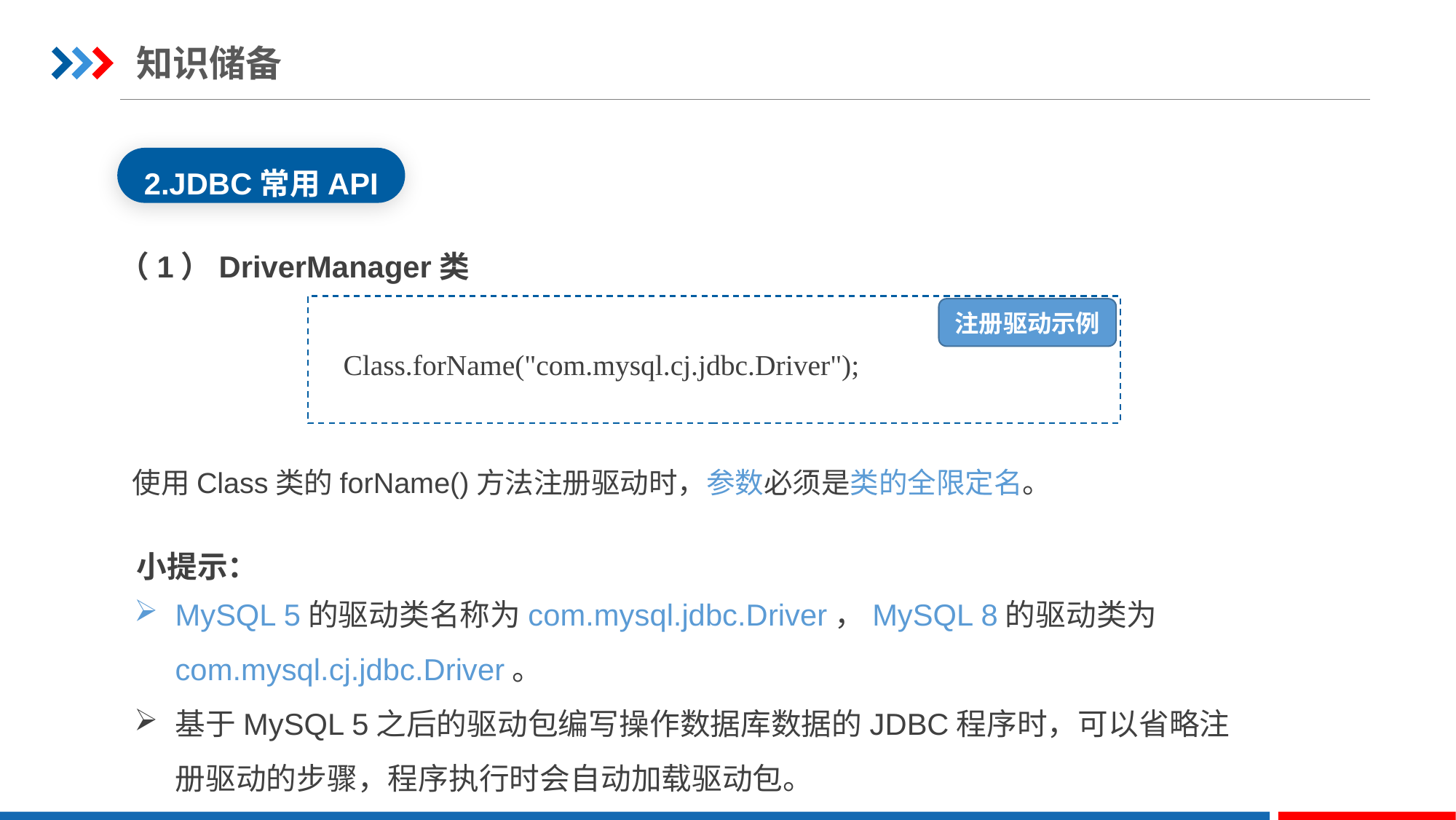

知识储备
2.JDBC常用API

（1）DriverManager类

Class.forName("com.mysql.cj.jdbc.Driver");
注册驱动示例
使用Class类的forName()方法注册驱动时，参数必须是类的全限定名。
小提示：
MySQL 5的驱动类名称为com.mysql.jdbc.Driver，MySQL 8的驱动类为com.mysql.cj.jdbc.Driver。
基于MySQL 5之后的驱动包编写操作数据库数据的JDBC程序时，可以省略注册驱动的步骤，程序执行时会自动加载驱动包。